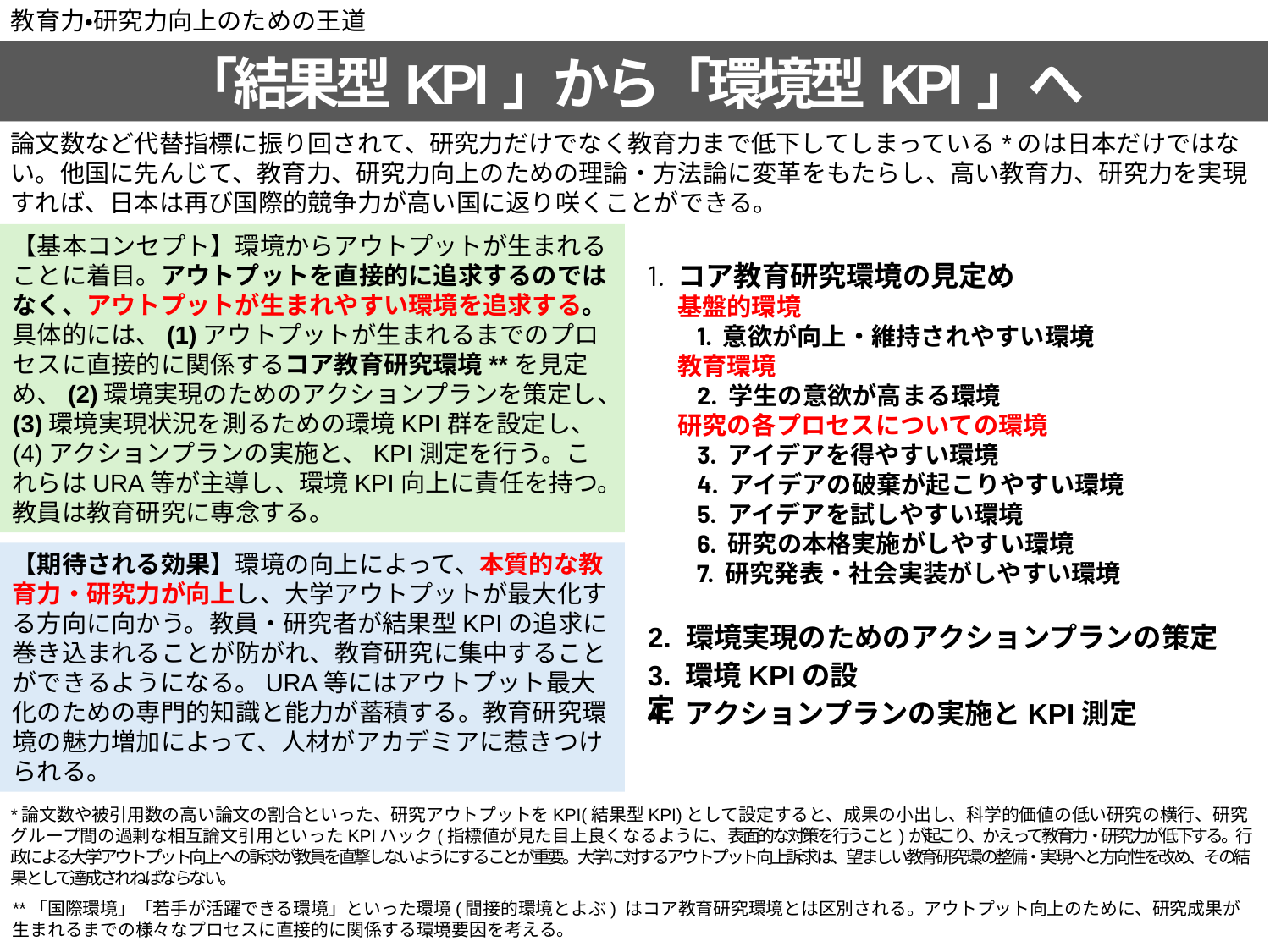

教育力・研究力向上のための王道
「結果型KPI」から「環境型KPI」へ
論文数など代替指標に振り回されて、研究力だけでなく教育力まで低下してしまっている*のは日本だけではない。他国に先んじて、教育力、研究力向上のための理論・方法論に変革をもたらし、高い教育力、研究力を実現すれば、日本は再び国際的競争力が高い国に返り咲くことができる。
【基本コンセプト】環境からアウトプットが生まれることに着目。アウトプットを直接的に追求するのではなく、アウトプットが生まれやすい環境を追求する。具体的には、(1)アウトプットが生まれるまでのプロセスに直接的に関係するコア教育研究環境**を見定め、(2)環境実現のためのアクションプランを策定し、(3)環境実現状況を測るための環境KPI群を設定し、(4)アクションプランの実施と、KPI測定を行う。これらはURA等が主導し、環境KPI向上に責任を持つ。教員は教育研究に専念する。
1. コア教育研究環境の見定め
基盤的環境
    1. 意欲が向上・維持されやすい環境
教育環境
    2. 学生の意欲が高まる環境
研究の各プロセスについての環境
    3. アイデアを得やすい環境
    4. アイデアの破棄が起こりやすい環境
    5. アイデアを試しやすい環境
    6. 研究の本格実施がしやすい環境
    7. 研究発表・社会実装がしやすい環境
【期待される効果】環境の向上によって、本質的な教育力・研究力が向上し、大学アウトプットが最大化する方向に向かう。教員・研究者が結果型KPIの追求に巻き込まれることが防がれ、教育研究に集中することができるようになる。URA等にはアウトプット最大化のための専門的知識と能力が蓄積する。教育研究環境の魅力増加によって、人材がアカデミアに惹きつけられる。
2. 環境実現のためのアクションプランの策定
3. 環境KPIの設定
4. アクションプランの実施とKPI測定
*論文数や被引用数の高い論文の割合といった、研究アウトプットをKPI(結果型KPI)として設定すると、成果の小出し、科学的価値の低い研究の横行、研究グループ間の過剰な相互論文引用といったKPIハック(指標値が見た目上良くなるように、表面的な対策を行うこと)が起こり、かえって教育力・研究力が低下する。行政による大学アウトプット向上への訴求が教員を直撃しないようにすることが重要。大学に対するアウトプット向上訴求は、望ましい教育研究環の整備・実現へと方向性を改め、その結果として達成されねばならない。
**「国際環境」「若手が活躍できる環境」といった環境(間接的環境とよぶ) はコア教育研究環境とは区別される。アウトプット向上のために、研究成果が生まれるまでの様々なプロセスに直接的に関係する環境要因を考える。
研究成果